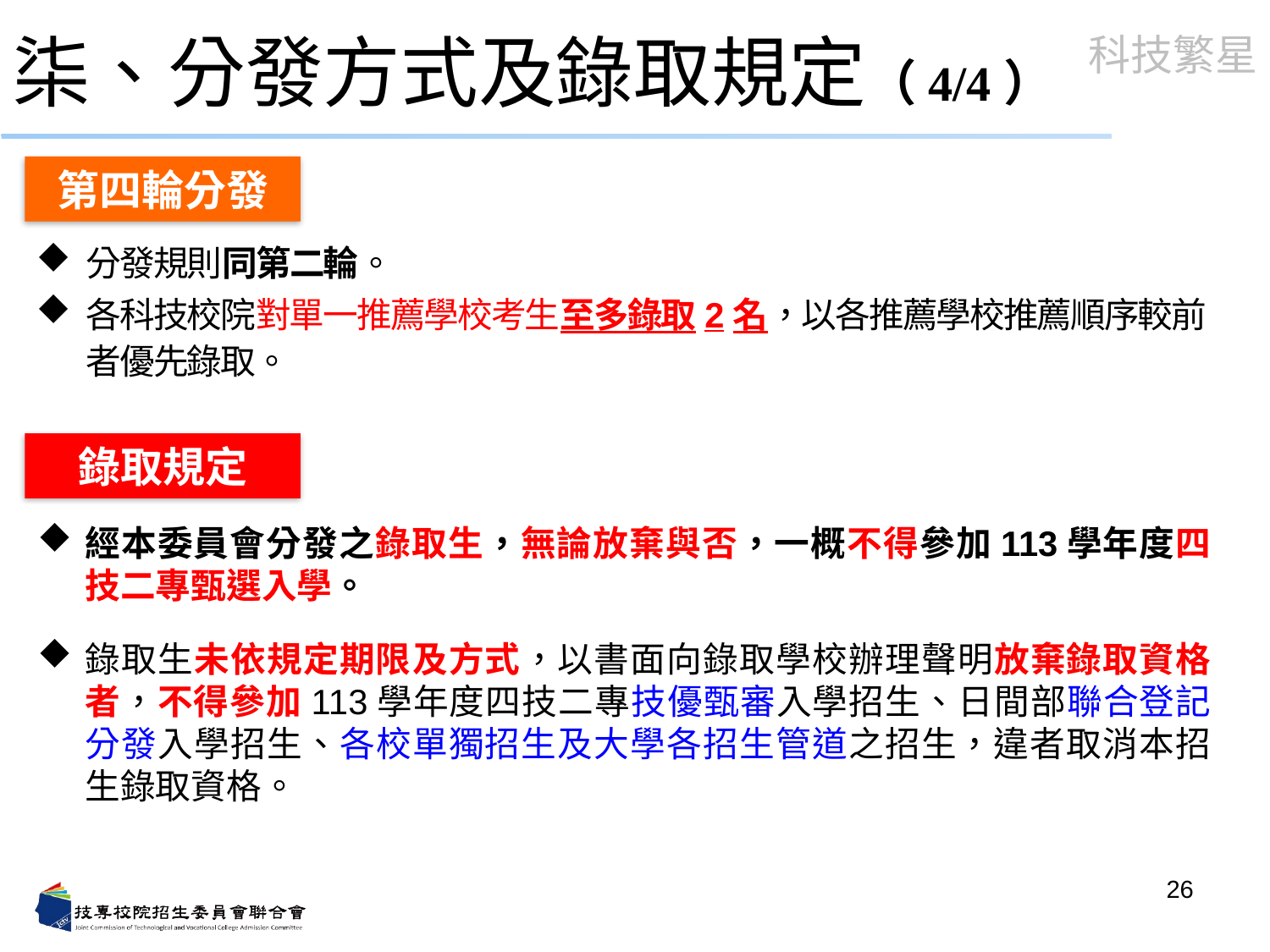

# 柒、分發方式及錄取規定（4/4）
第四輪分發
分發規則同第二輪。
各科技校院對單一推薦學校考生至多錄取2名，以各推薦學校推薦順序較前者優先錄取。

錄取規定
經本委員會分發之錄取生，無論放棄與否，一概不得參加113學年度四技二專甄選入學。
錄取生未依規定期限及方式，以書面向錄取學校辦理聲明放棄錄取資格者，不得參加113學年度四技二專技優甄審入學招生、日間部聯合登記分發入學招生、各校單獨招生及大學各招生管道之招生，違者取消本招生錄取資格。
26